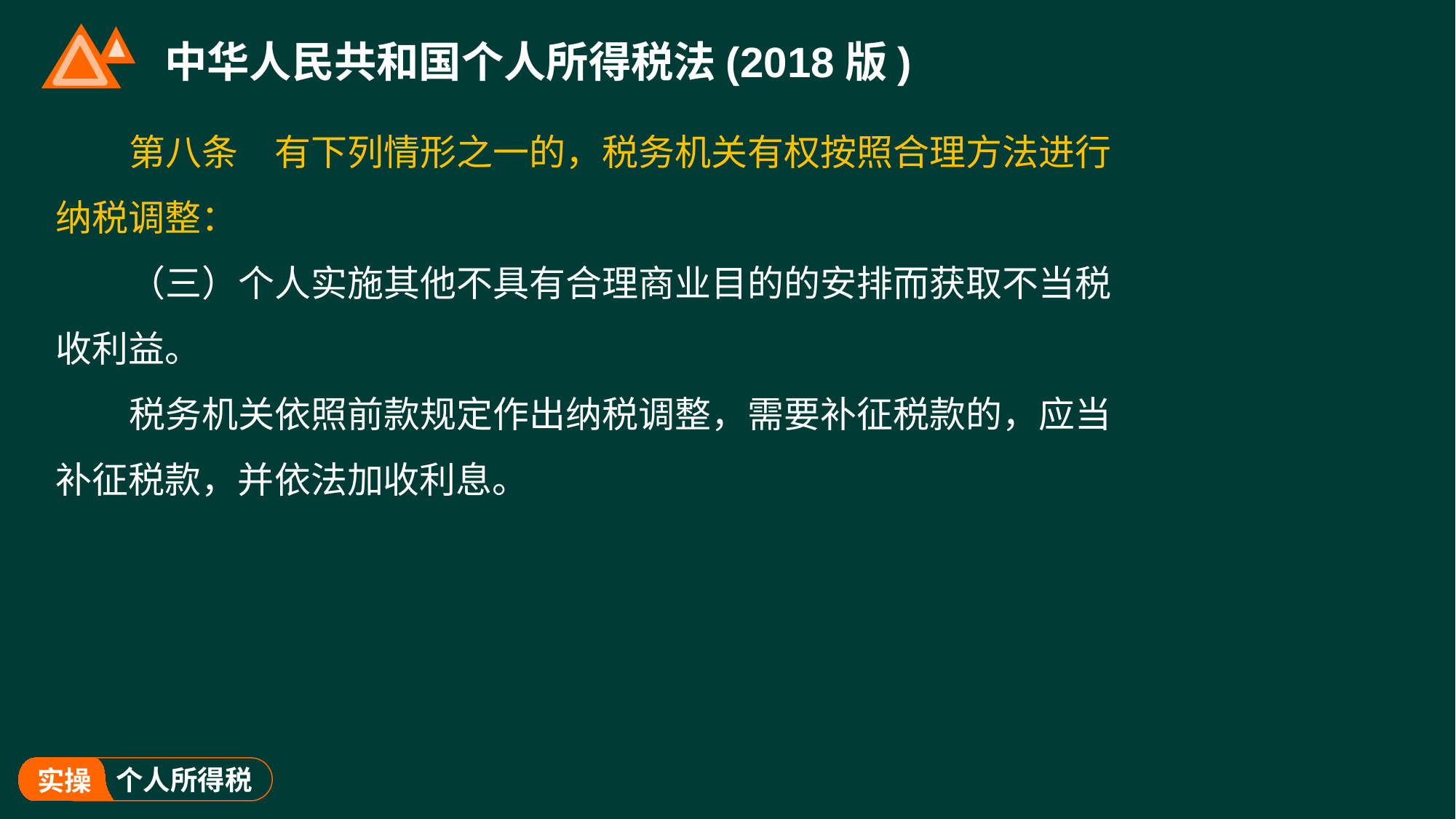

# 中华人民共和国个人所得税法(2018版)
第八条　有下列情形之一的，税务机关有权按照合理方法进行纳税调整：
（三）个人实施其他不具有合理商业目的的安排而获取不当税收利益。
税务机关依照前款规定作出纳税调整，需要补征税款的，应当补征税款，并依法加收利息。